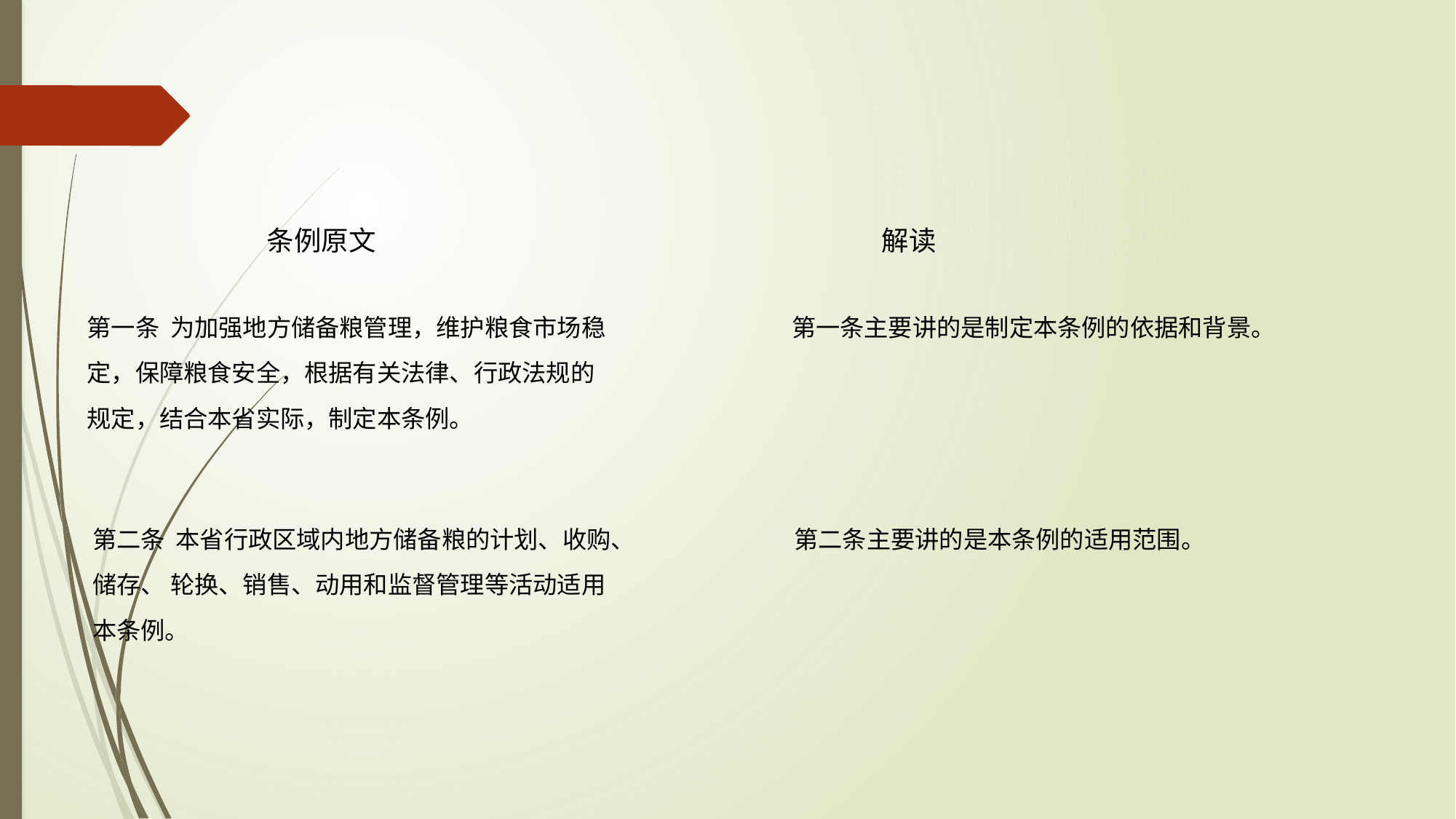

条例原文                                                                                  解读
第一条  为加强地方储备粮管理，维护粮食市场稳定，保障粮食安全，根据有关法律、行政法规的规定，结合本省实际，制定本条例。
第一条主要讲的是制定本条例的依据和背景。
第二条  本省行政区域内地方储备粮的计划、收购、储存、 轮换、销售、动用和监督管理等活动适用本条例。
第二条主要讲的是本条例的适用范围。